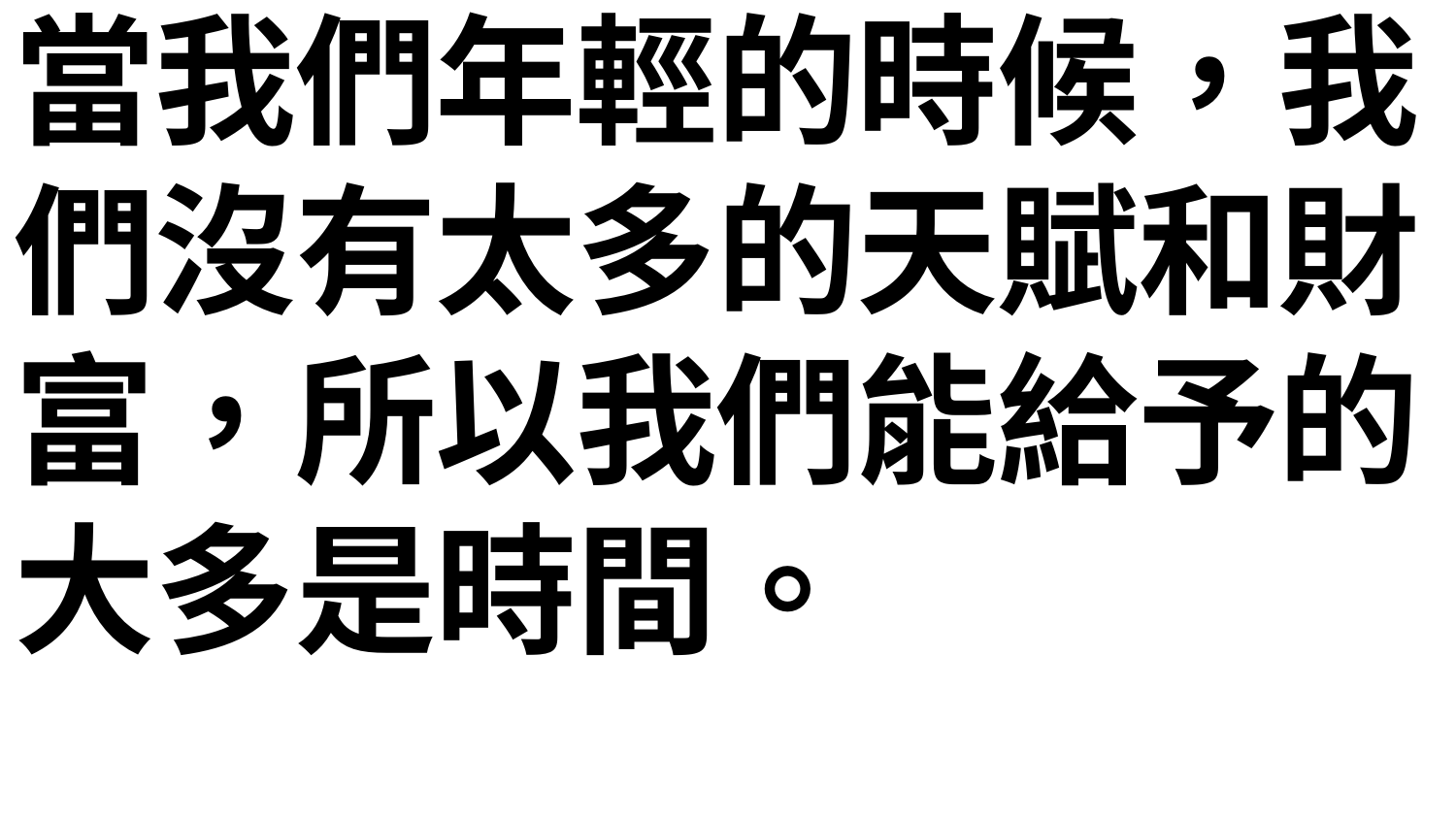

當我們年輕的時候，我們沒有太多的天賦和財富，所以我們能給予的大多是時間。